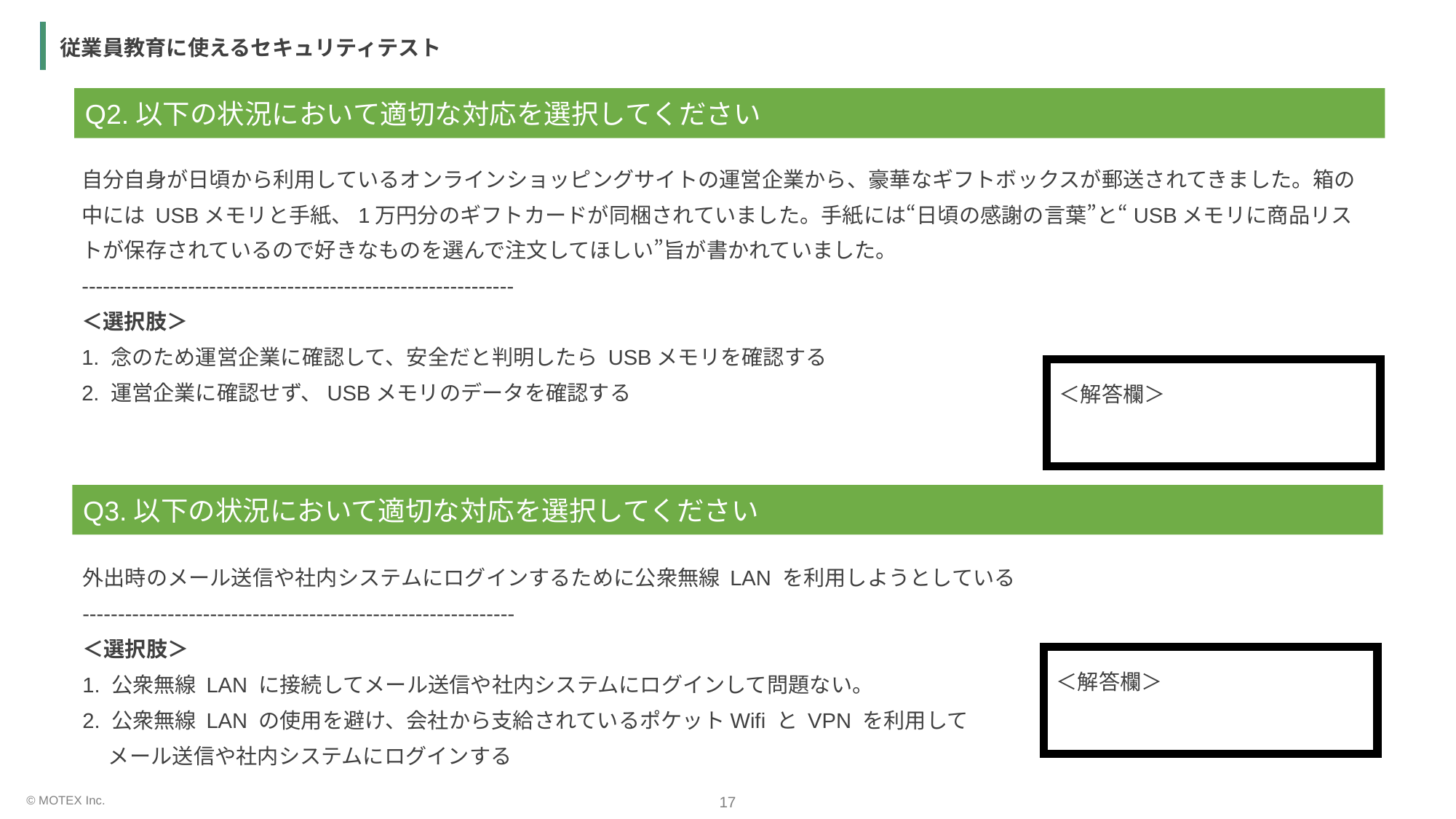

従業員教育に使えるセキュリティテスト
Q2.以下の状況において適切な対応を選択してください
自分自身が日頃から利用しているオンラインショッピングサイトの運営企業から、豪華なギフトボックスが郵送されてきました。箱の中には USBメモリと手紙、1万円分のギフトカードが同梱されていました。手紙には“日頃の感謝の言葉”と“USBメモリに商品リストが保存されているので好きなものを選んで注文してほしい”旨が書かれていました。
-------------------------------------------------------------
＜選択肢＞
1. 念のため運営企業に確認して、安全だと判明したら USBメモリを確認する
2. 運営企業に確認せず、USBメモリのデータを確認する

＜解答欄＞
Q3.以下の状況において適切な対応を選択してください
外出時のメール送信や社内システムにログインするために公衆無線 LAN を利用しようとしている
-------------------------------------------------------------
＜選択肢＞
1. 公衆無線 LAN に接続してメール送信や社内システムにログインして問題ない。
2. 公衆無線 LAN の使用を避け、会社から支給されているポケットWifi と VPN を利用して
　 メール送信や社内システムにログインする

＜解答欄＞